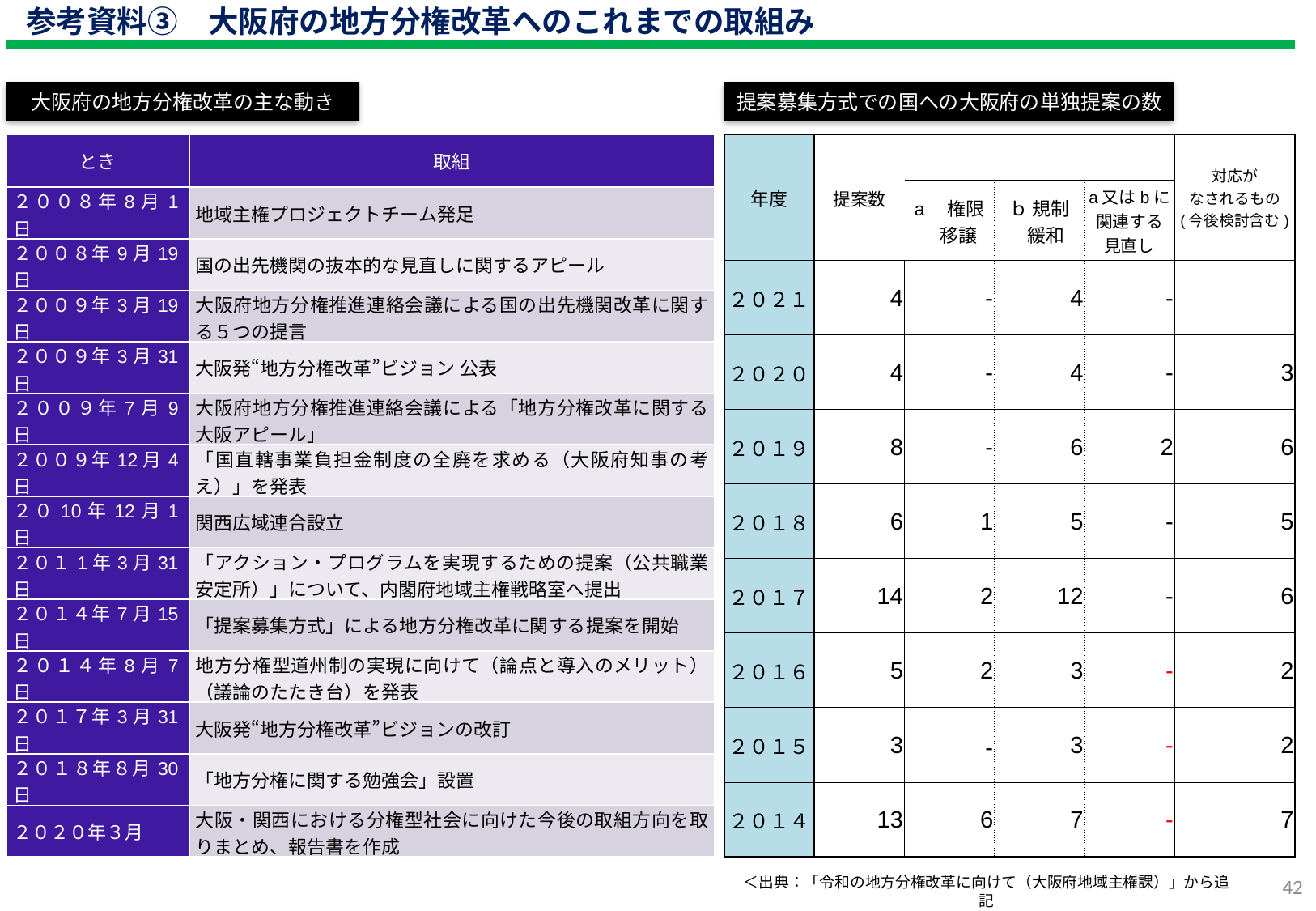

参考資料③　大阪府の地方分権改革へのこれまでの取組み
大阪府の地方分権改革の主な動き
提案募集方式での国への大阪府の単独提案の数
| 年度 | 提案数 |  |  |  | 対応が なされるもの (今後検討含む) |
| --- | --- | --- | --- | --- | --- |
|  |  | a　権限 移譲 | ｂ 規制 緩和 | a又はbに 関連する 見直し |  |
| ２０２１ | 4 | - | 4 | - |  |
| ２０２０ | 4 | - | 4 | - | 3 |
| ２０１９ | 8 | - | 6 | 2 | 6 |
| ２０１８ | 6 | 1 | 5 | - | 5 |
| ２０１７ | 14 | 2 | 12 | - | 6 |
| ２０１６ | 5 | 2 | 3 | - | 2 |
| ２０１５ | 3 | - | 3 | - | 2 |
| ２０１４ | 13 | 6 | 7 | - | 7 |
| とき | 取組 |
| --- | --- |
| ２００８年8月1日 | 地域主権プロジェクトチーム発足 |
| ２００８年9月19日 | 国の出先機関の抜本的な見直しに関するアピール |
| ２００９年3月19日 | 大阪府地方分権推進連絡会議による国の出先機関改革に関する５つの提言 |
| ２００９年3月31日 | 大阪発“地方分権改革”ビジョン 公表 |
| ２００９年7月9日 | 大阪府地方分権推進連絡会議による「地方分権改革に関する大阪アピール」 |
| ２００９年12月4日 | 「国直轄事業負担金制度の全廃を求める（大阪府知事の考え）」を発表 |
| ２０10年12月1日 | 関西広域連合設立 |
| ２０１1年3月31日 | 「アクション・プログラムを実現するための提案（公共職業安定所）」について、内閣府地域主権戦略室へ提出 |
| ２０１４年7月15日 | 「提案募集方式」による地方分権改革に関する提案を開始 |
| ２０１４年8月7日 | 地方分権型道州制の実現に向けて（論点と導入のメリット）（議論のたたき台）を発表 |
| ２０１７年3月31日 | 大阪発“地方分権改革”ビジョンの改訂 |
| ２０１８年８月30日 | 「地方分権に関する勉強会」設置 |
| ２０２０年３月 | 大阪・関西における分権型社会に向けた今後の取組方向を取りまとめ、報告書を作成 |
42
＜出典：「令和の地方分権改革に向けて（大阪府地域主権課）」から追記